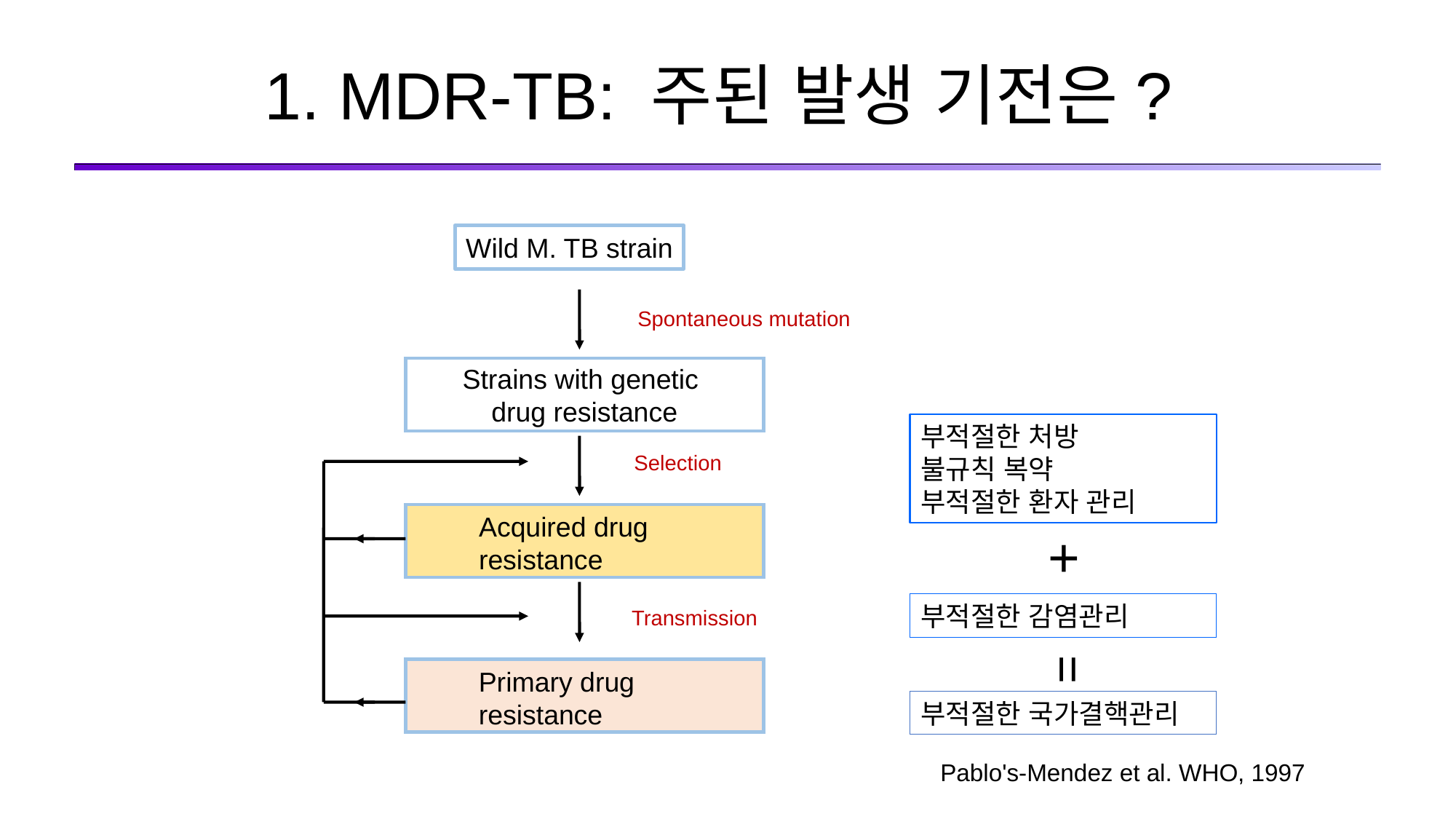

# 1. MDR-TB: 주된 발생 기전은?

Wild M. TB strain

Spontaneous mutation
Strains with genetic
drug resistance

Selection

Acquired drug
resistance

Transmission

Primary drug
resistance

부적절한 처방
불규칙 복약
부적절한 환자 관리
+
부적절한 감염관리
=
부적절한 국가결핵관리
Pablo's-Mendez et al. WHO, 1997